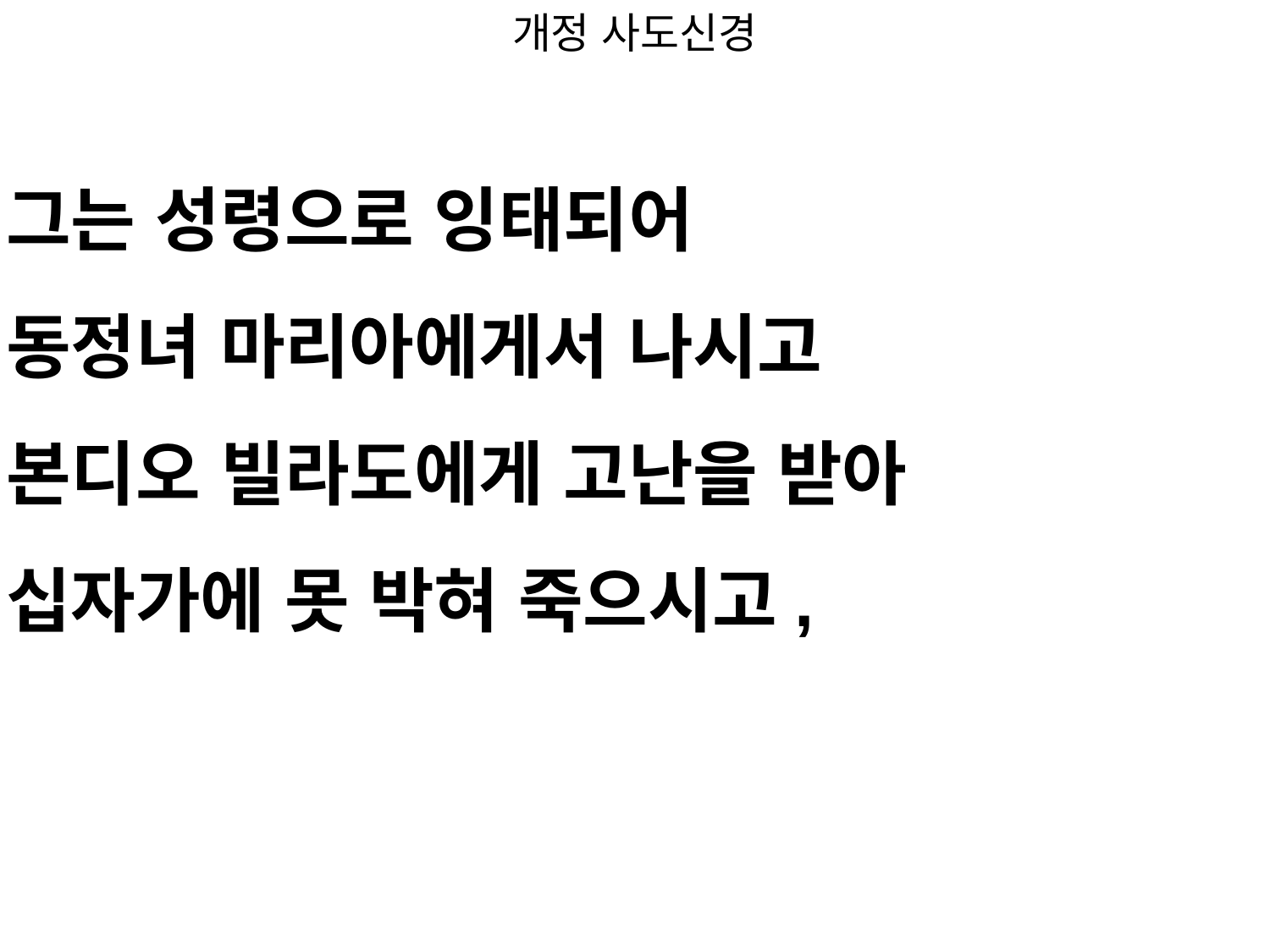

개정 사도신경
#
그는 성령으로 잉태되어
동정녀 마리아에게서 나시고
본디오 빌라도에게 고난을 받아
십자가에 못 박혀 죽으시고,